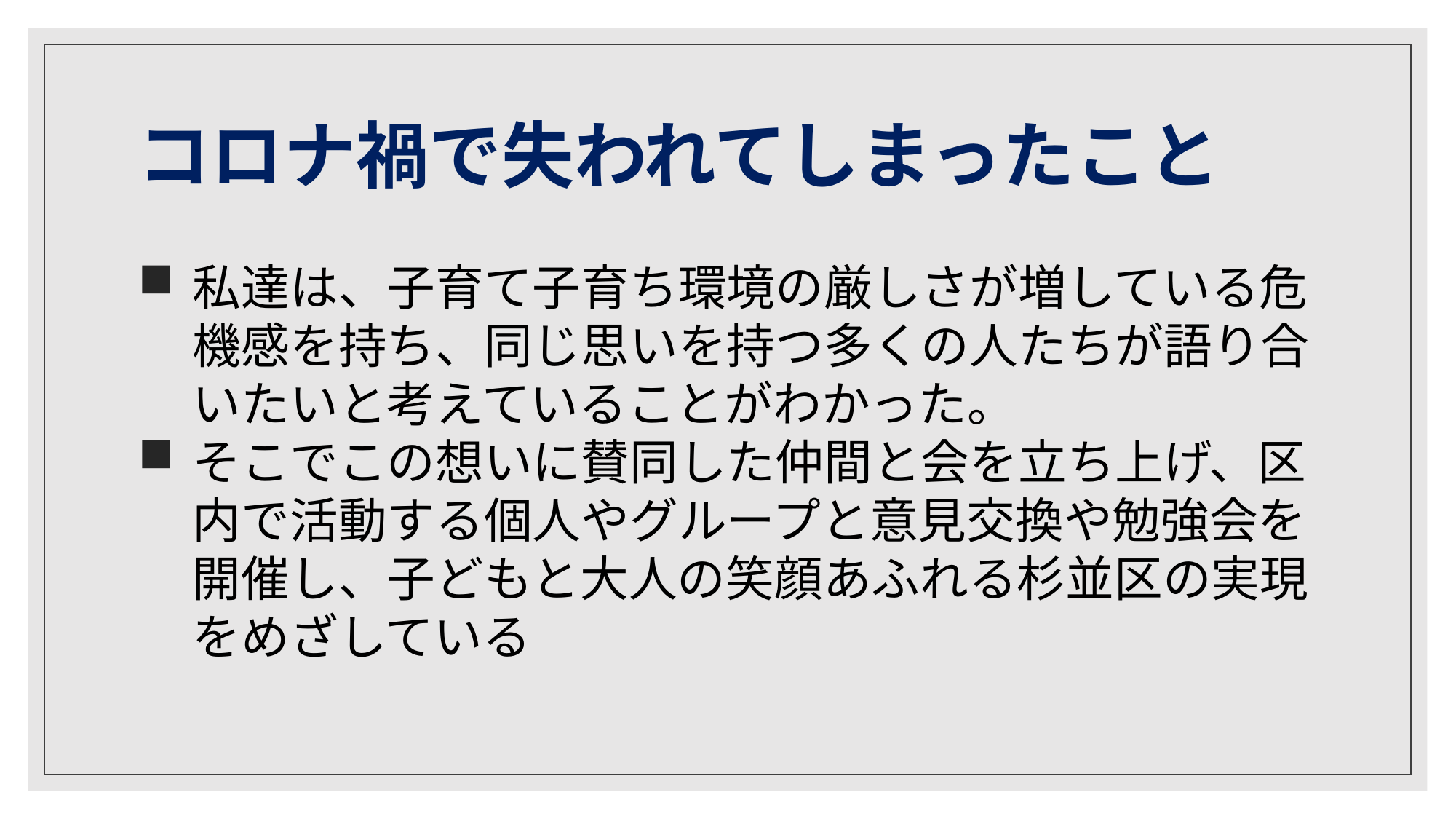

# コロナ禍で失われてしまったこと
私達は、子育て子育ち環境の厳しさが増している危機感を持ち、同じ思いを持つ多くの人たちが語り合いたいと考えていることがわかった。
そこでこの想いに賛同した仲間と会を立ち上げ、区内で活動する個人やグループと意見交換や勉強会を開催し、子どもと大人の笑顔あふれる杉並区の実現をめざしている